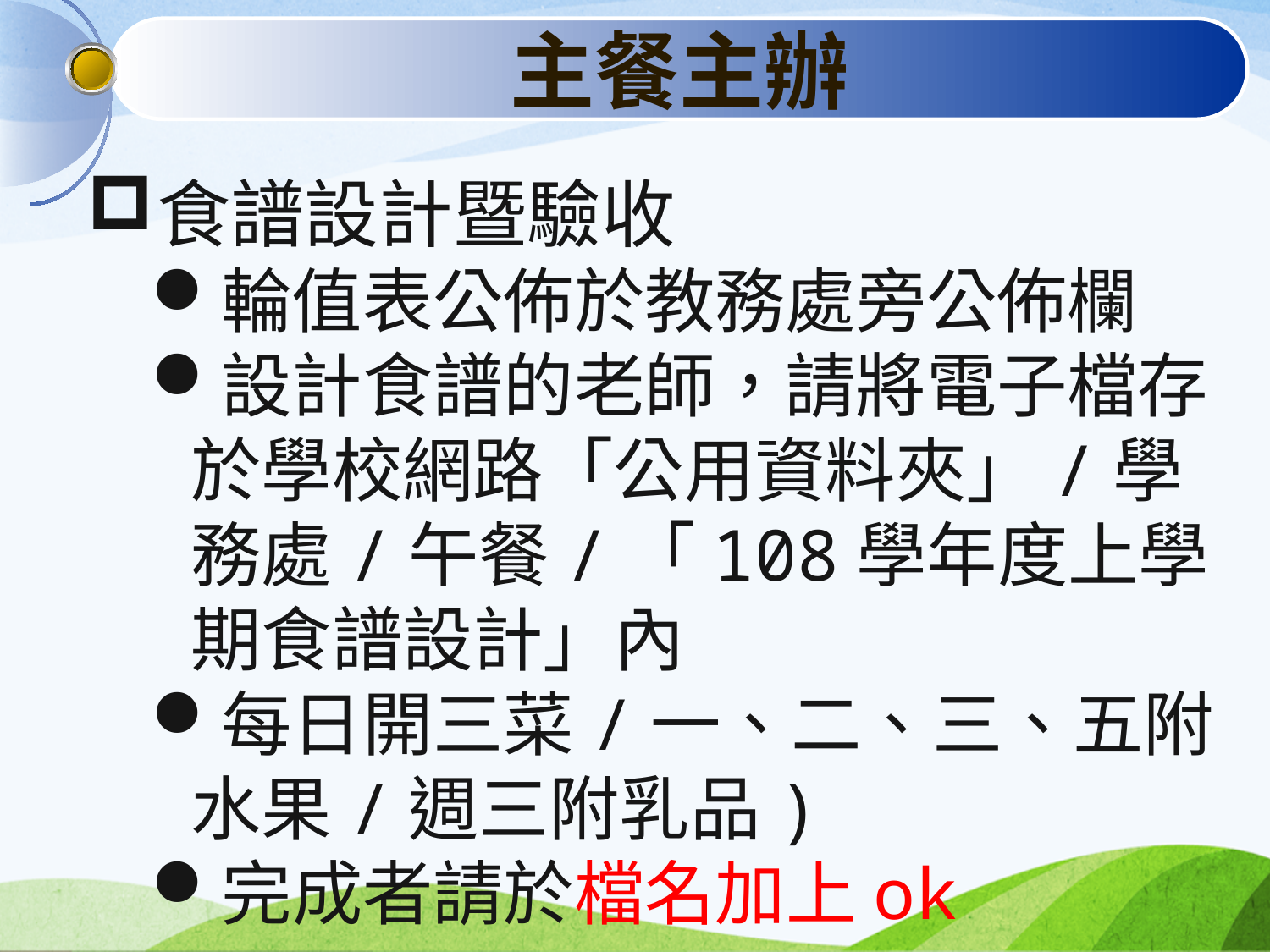

主餐主辦

食譜設計暨驗收
輪值表公佈於教務處旁公佈欄
設計食譜的老師，請將電子檔存於學校網路「公用資料夾」/學務處/午餐/「108學年度上學期食譜設計」內
每日開三菜/一、二、三、五附水果/週三附乳品)
完成者請於檔名加上ok